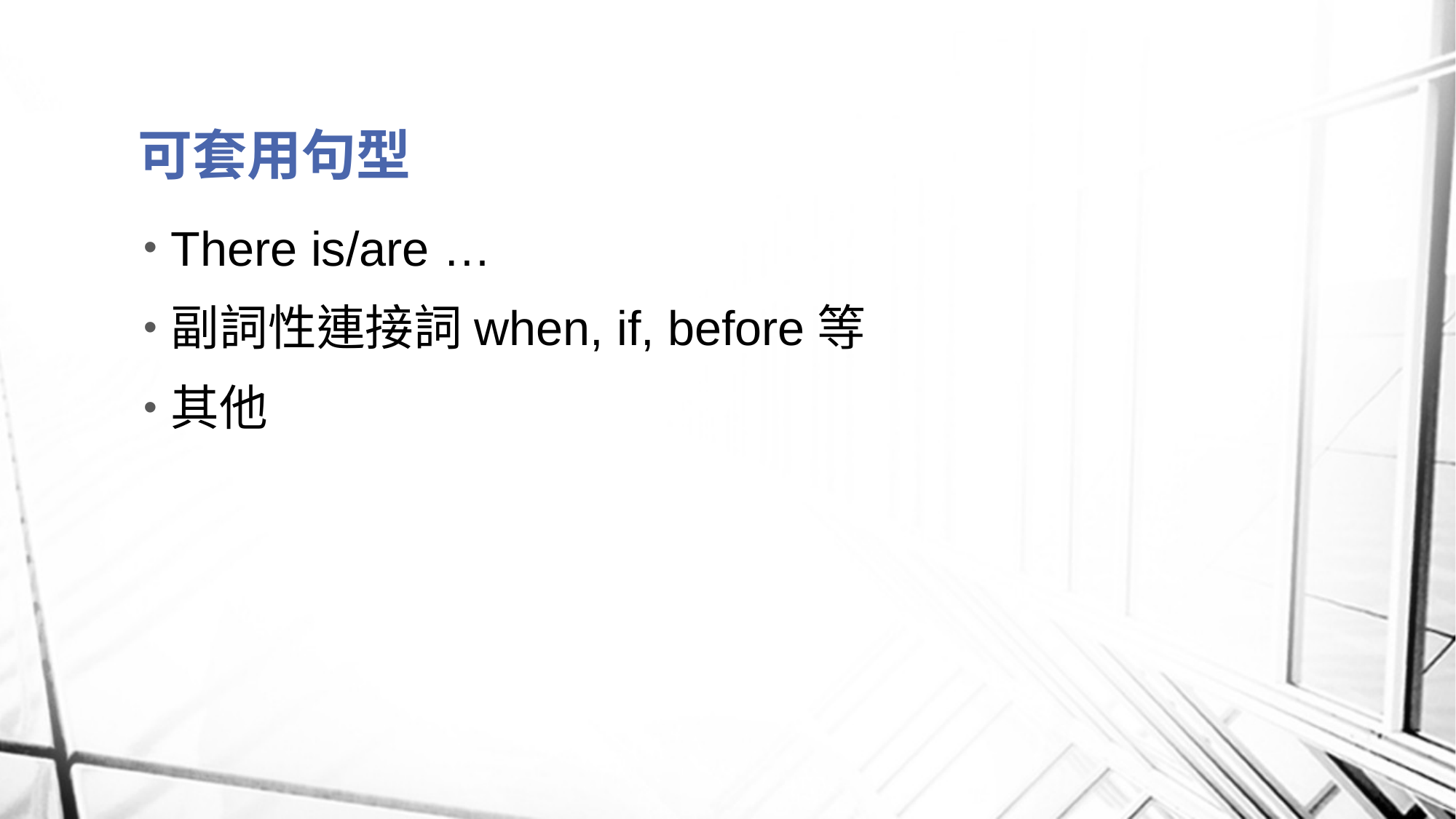

# 可套用句型
There is/are …
副詞性連接詞when, if, before等
其他